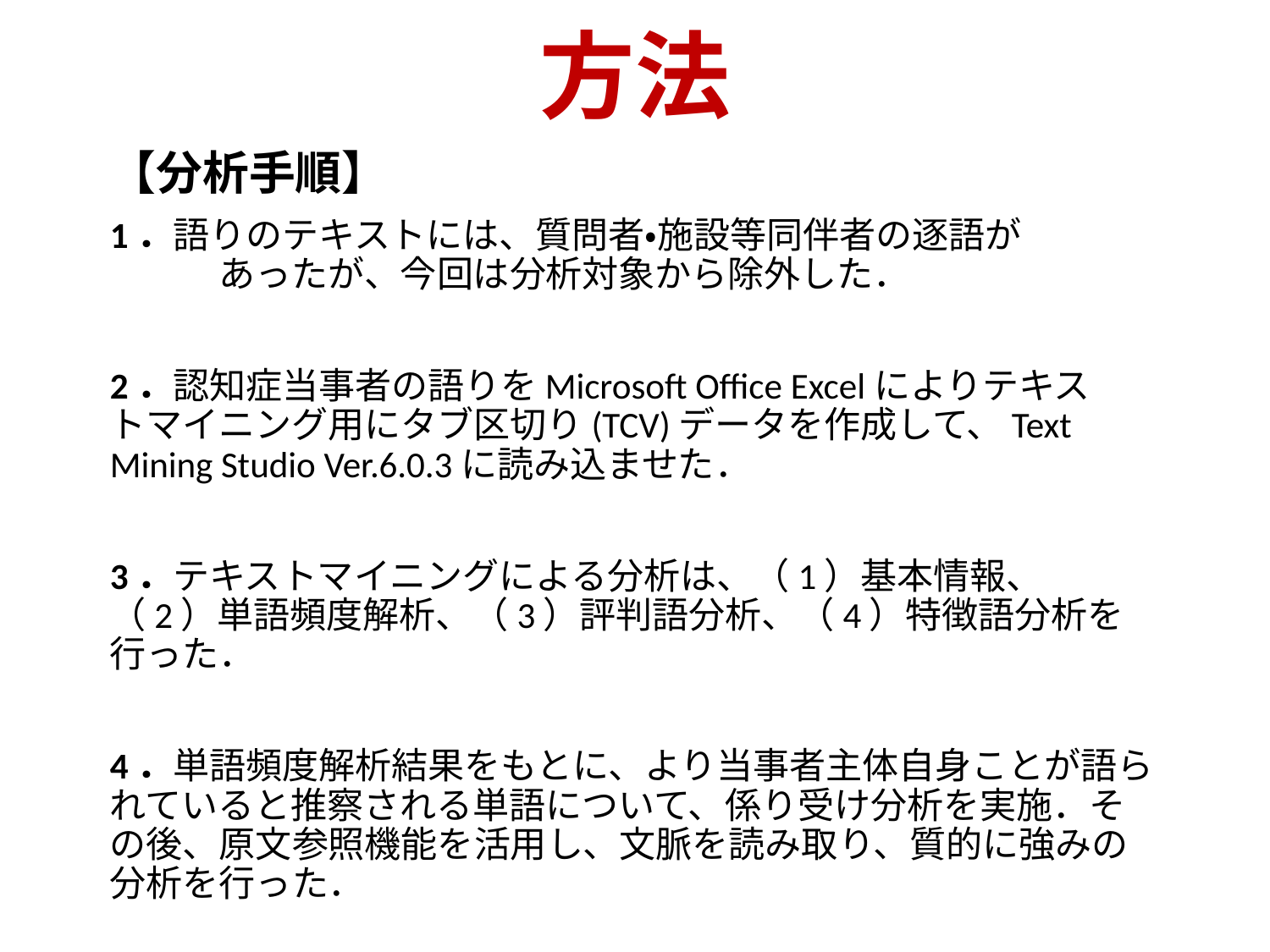

# 方法
【分析手順】
1．語りのテキストには、質問者・施設等同伴者の逐語が　　　　　　あったが、今回は分析対象から除外した．

2．認知症当事者の語りをMicrosoft Office Excelによりテキス　トマイニング用にタブ区切り(TCV)データを作成して、Text Mining Studio Ver.6.0.3に読み込ませた．

3．テキストマイニングによる分析は、（1）基本情報、　　（2）単語頻度解析、（3）評判語分析、（4）特徴語分析を行った．

4．単語頻度解析結果をもとに、より当事者主体自身ことが語られていると推察される単語について、係り受け分析を実施．その後、原文参照機能を活用し、文脈を読み取り、質的に強みの分析を行った．